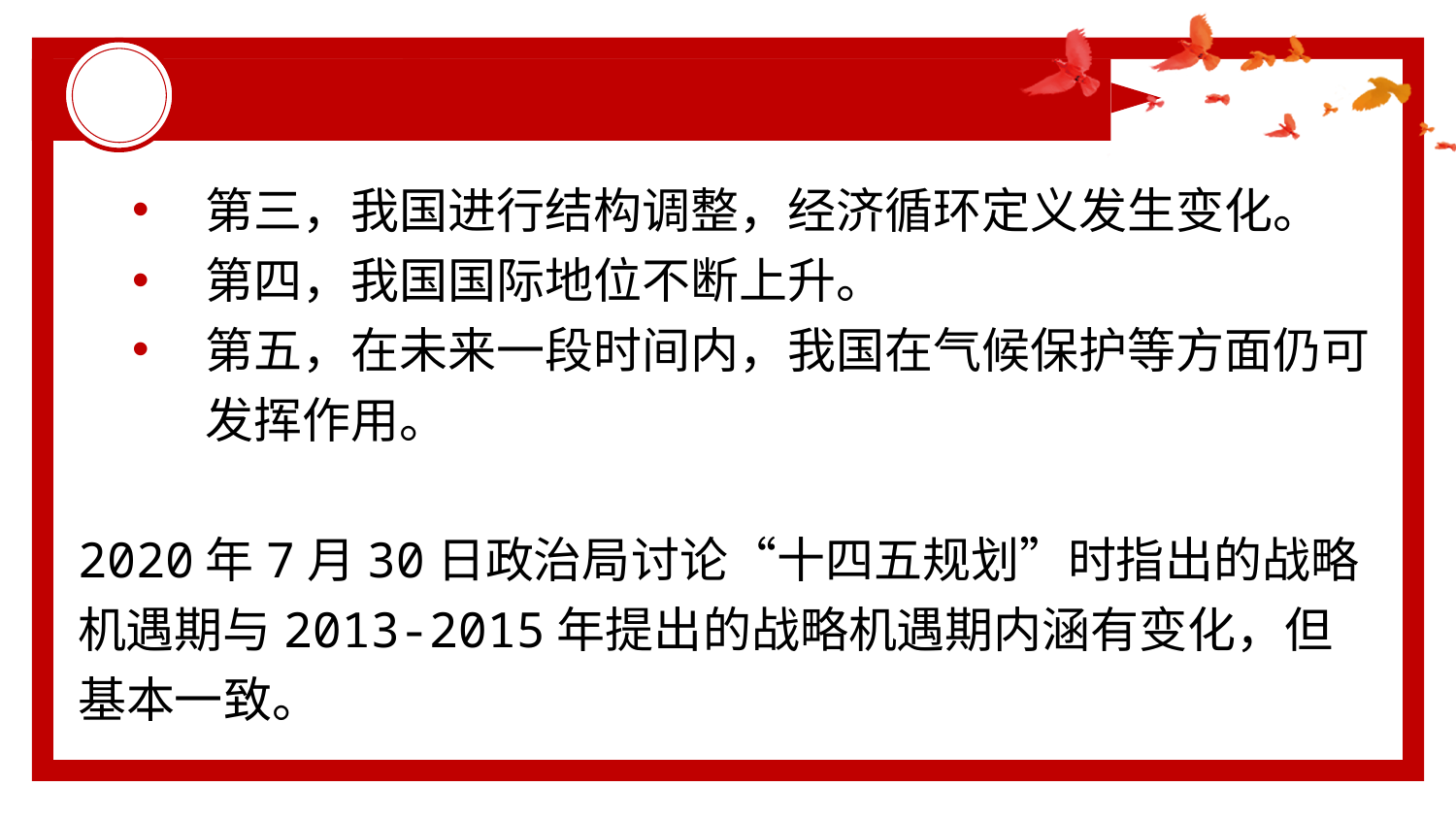

第三，我国进行结构调整，经济循环定义发生变化。
第四，我国国际地位不断上升。
第五，在未来一段时间内，我国在气候保护等方面仍可发挥作用。

2020年7月30日政治局讨论“十四五规划”时指出的战略机遇期与2013-2015年提出的战略机遇期内涵有变化，但基本一致。